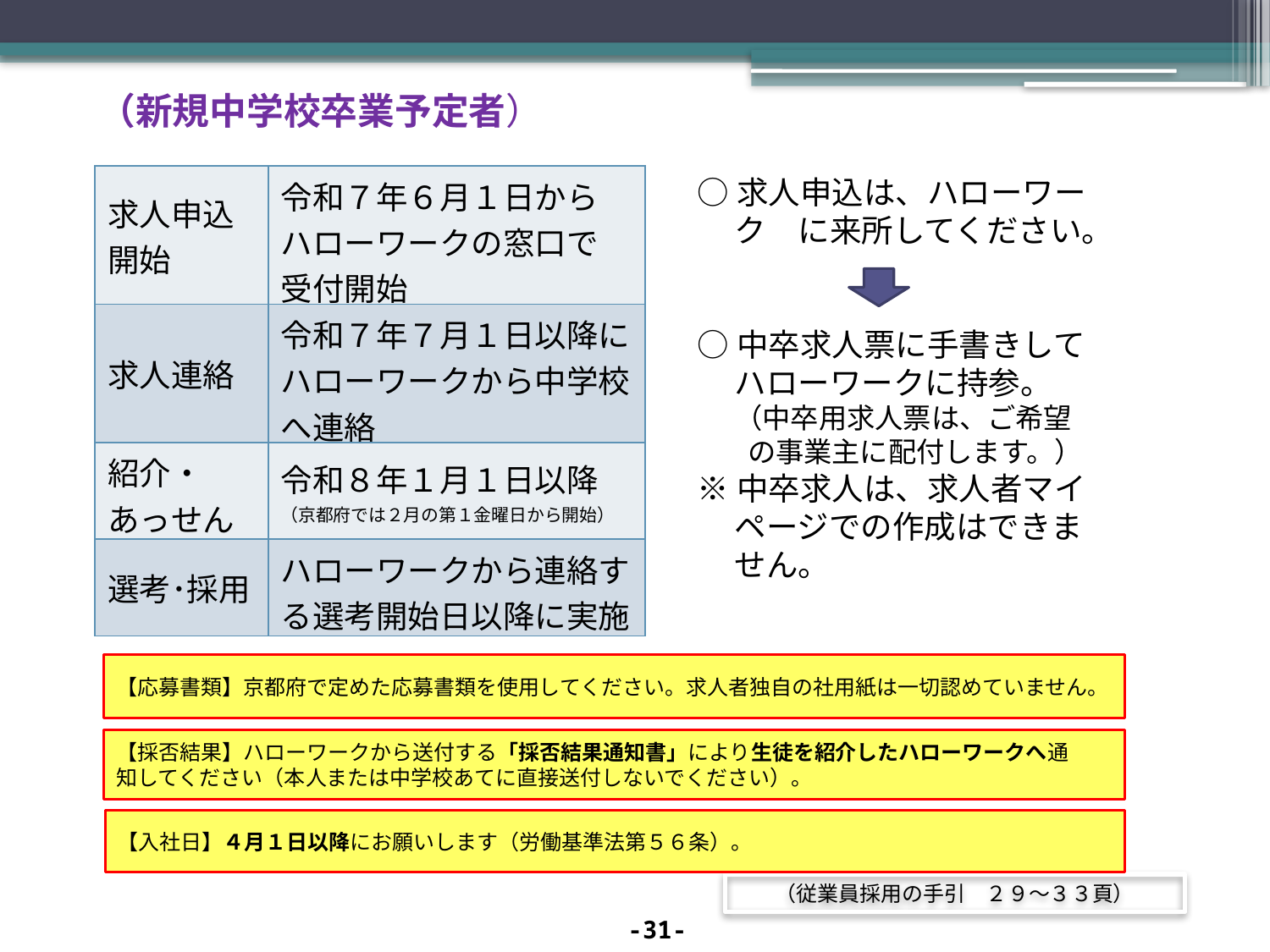

# （新規中学校卒業予定者）
| 求人申込開始 | 令和７年６月１日から ハローワークの窓口で 受付開始 |
| --- | --- |
| 求人連絡 | 令和７年７月１日以降にハローワークから中学校へ連絡 |
| 紹介・あっせん | 令和８年１月１日以降 （京都府では２月の第１金曜日から開始） |
| 選考･採用 | ハローワークから連絡する選考開始日以降に実施 |
○求人申込は、ハローワーク　に来所してください。

○中卒求人票に手書きして
ハローワークに持参。
（中卒用求人票は、ご希望　の事業主に配付します。）
※中卒求人は、求人者マイページでの作成はできません。

【応募書類】京都府で定めた応募書類を使用してください。求人者独自の社用紙は一切認めていません。
【採否結果】ハローワークから送付する「採否結果通知書」により生徒を紹介したハローワークへ通
知してください（本人または中学校あてに直接送付しないでください）。
【入社日】４月１日以降にお願いします（労働基準法第５６条）。
（従業員採用の手引　２９～３３頁）
32
-31-